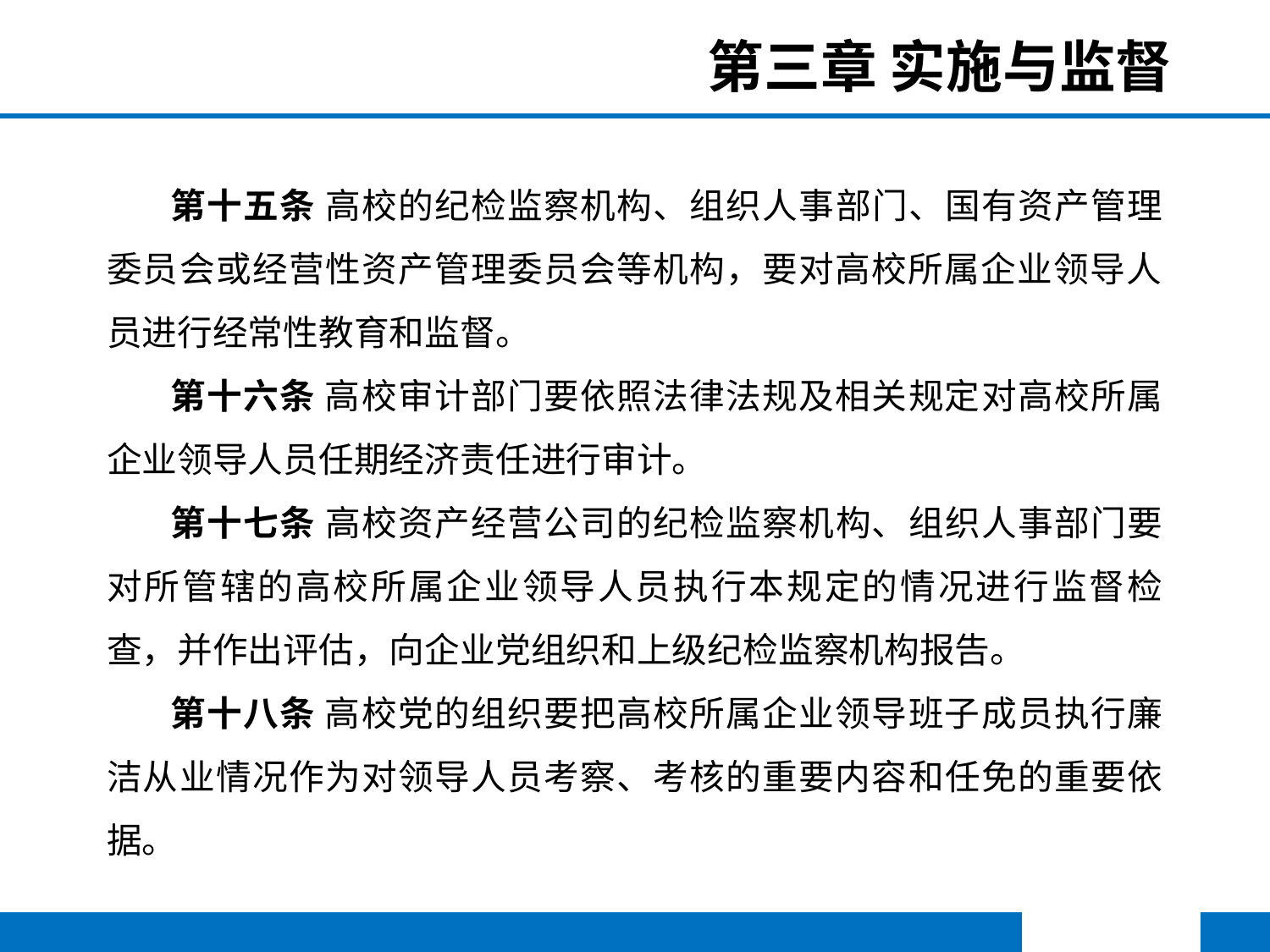

第三章 实施与监督
第十五条 高校的纪检监察机构、组织人事部门、国有资产管理委员会或经营性资产管理委员会等机构，要对高校所属企业领导人员进行经常性教育和监督。
第十六条 高校审计部门要依照法律法规及相关规定对高校所属企业领导人员任期经济责任进行审计。
第十七条 高校资产经营公司的纪检监察机构、组织人事部门要对所管辖的高校所属企业领导人员执行本规定的情况进行监督检查，并作出评估，向企业党组织和上级纪检监察机构报告。
第十八条 高校党的组织要把高校所属企业领导班子成员执行廉洁从业情况作为对领导人员考察、考核的重要内容和任免的重要依据。